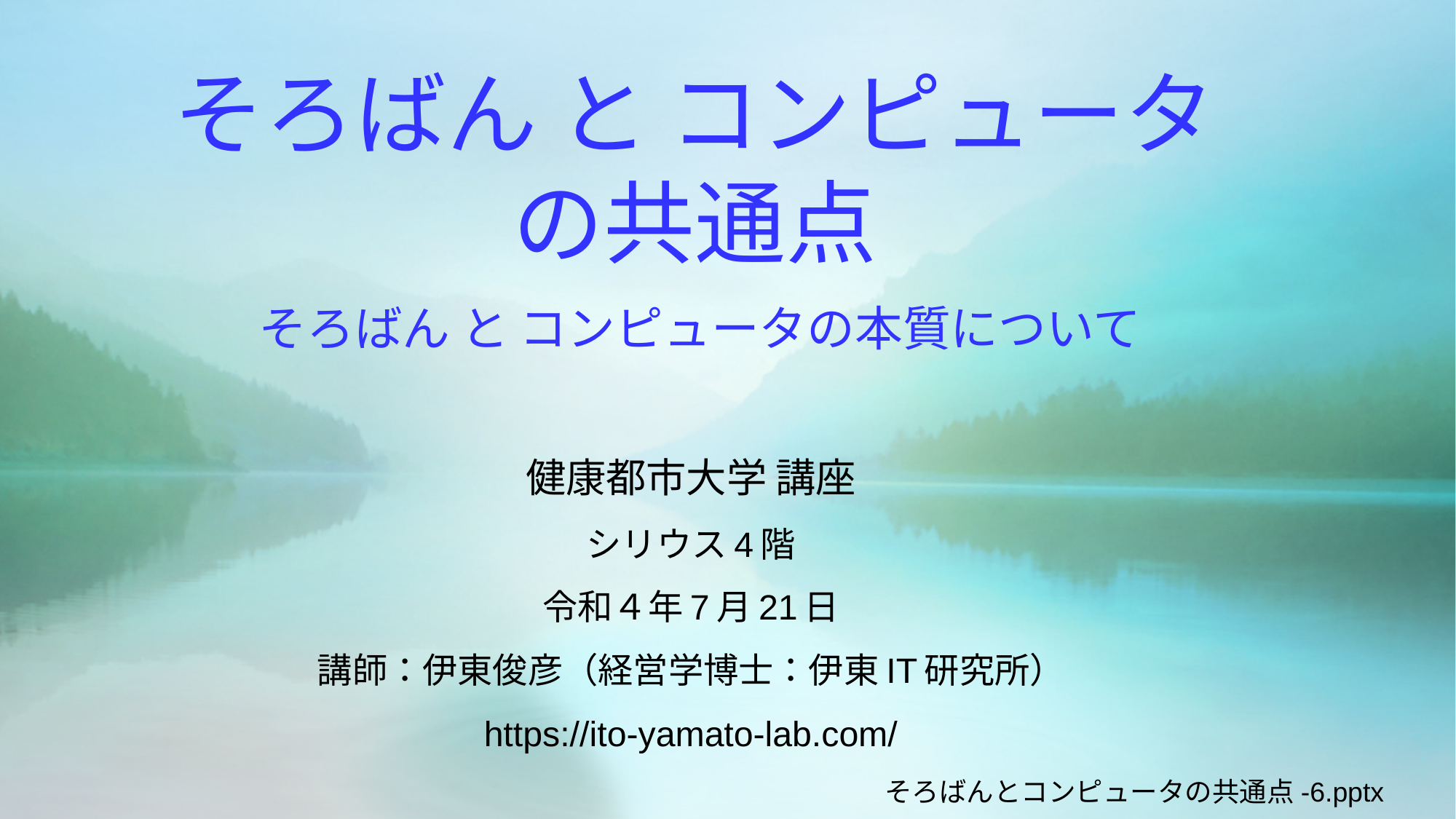

# そろばん と コンピュータ の共通点
そろばん と コンピュータの本質について
健康都市大学 講座
シリウス4階
令和４年7月21日
講師：伊東俊彦（経営学博士：伊東IT研究所）
https://ito-yamato-lab.com/
そろばんとコンピュータの共通点-6.pptx